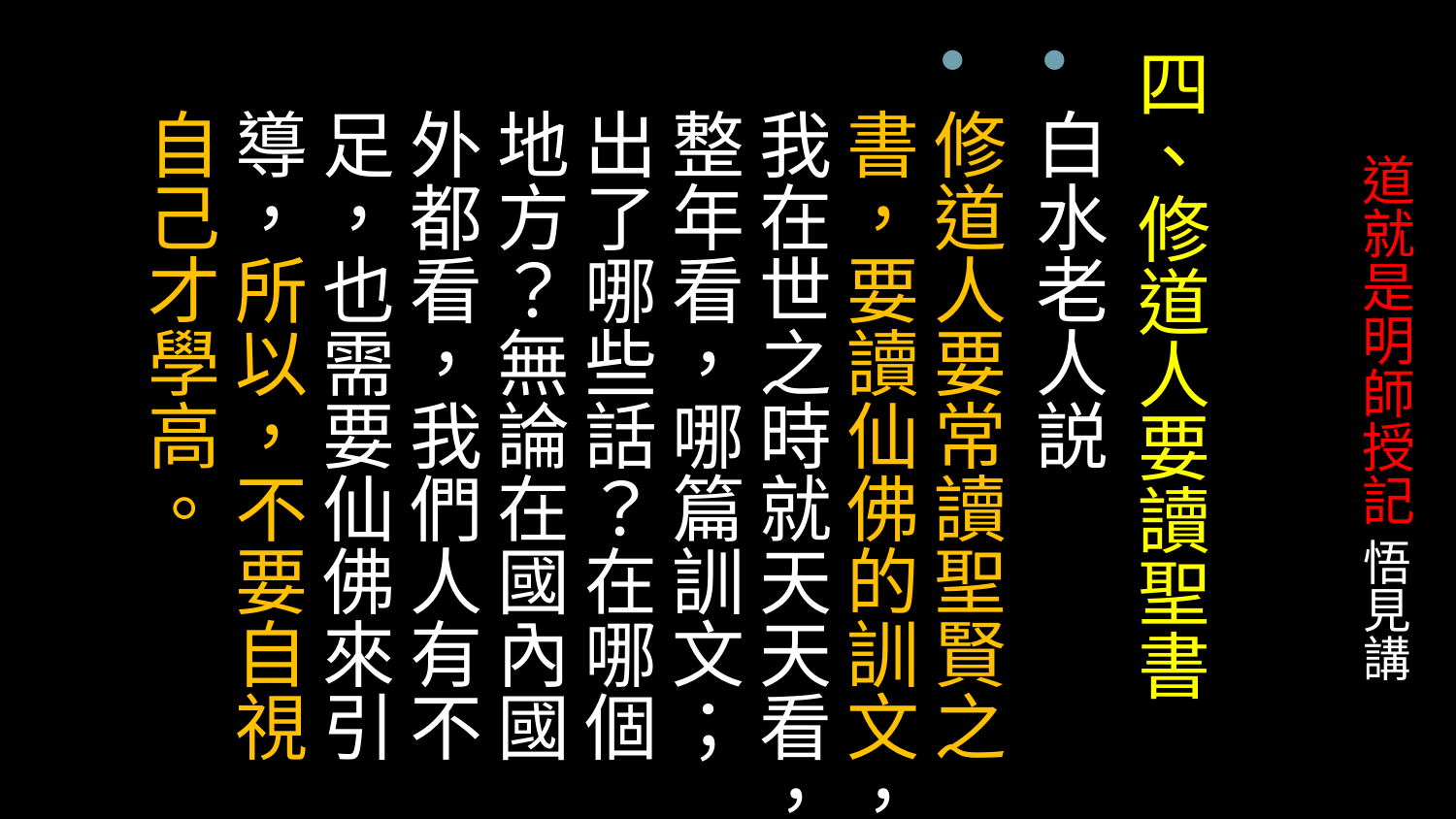

四、修道人要讀聖書
白水老人説
修道人要常讀聖賢之書，要讀仙佛的訓文，我在世之時就天天看，整年看，哪篇訓文；出了哪些話？在哪個地方？無論在國內國外都看，我們人有不足，也需要仙佛來引導，所以，不要自視自己才學高。

# 道就是明師授記 悟見講